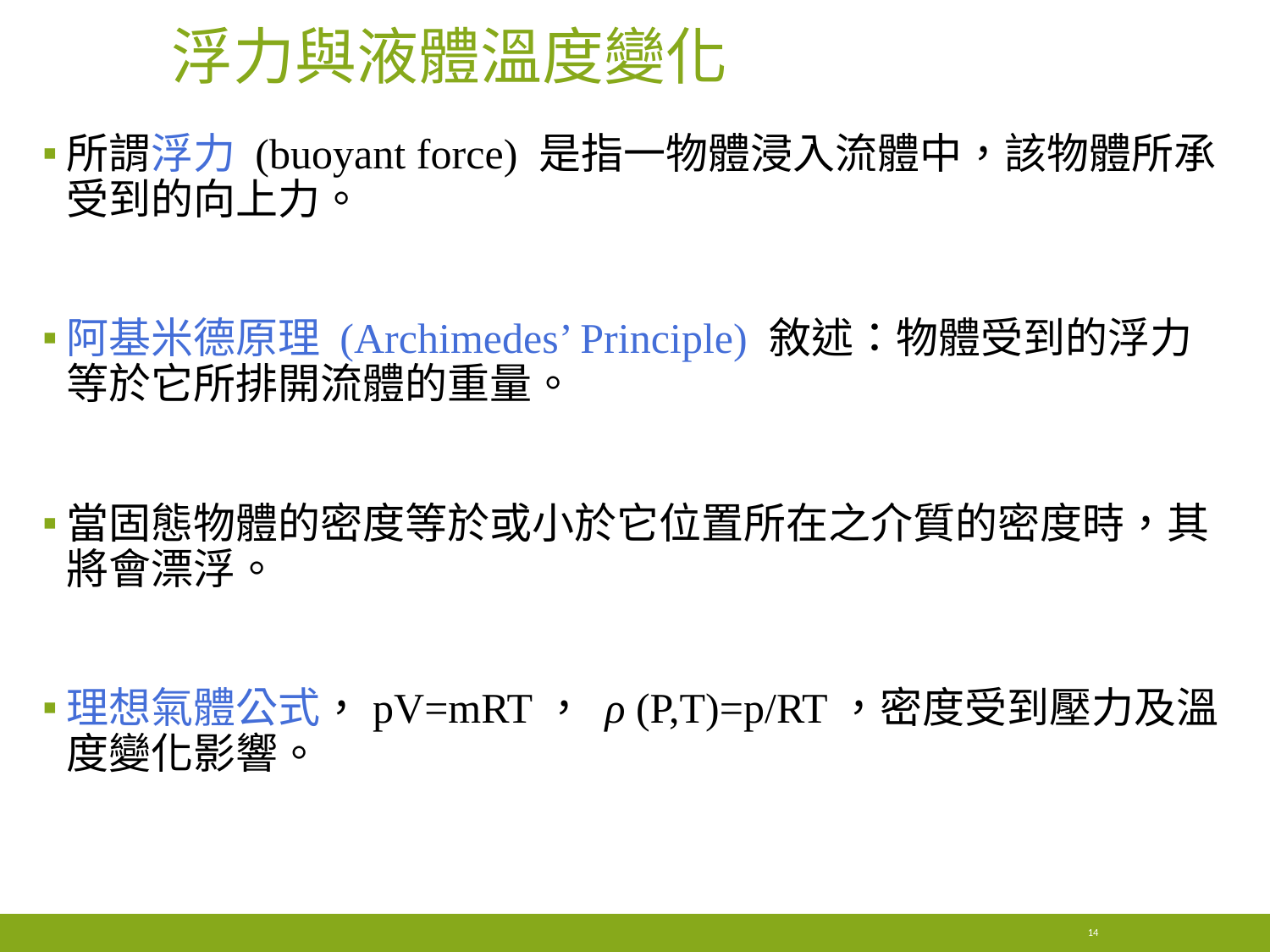

# 浮力與液體溫度變化
所謂浮力 (buoyant force) 是指一物體浸入流體中，該物體所承受到的向上力。

阿基米德原理 (Archimedes’ Principle) 敘述：物體受到的浮力等於它所排開流體的重量。

當固態物體的密度等於或小於它位置所在之介質的密度時，其將會漂浮。

理想氣體公式，pV=mRT， ρ (P,T)=p/RT，密度受到壓力及溫度變化影響。
14